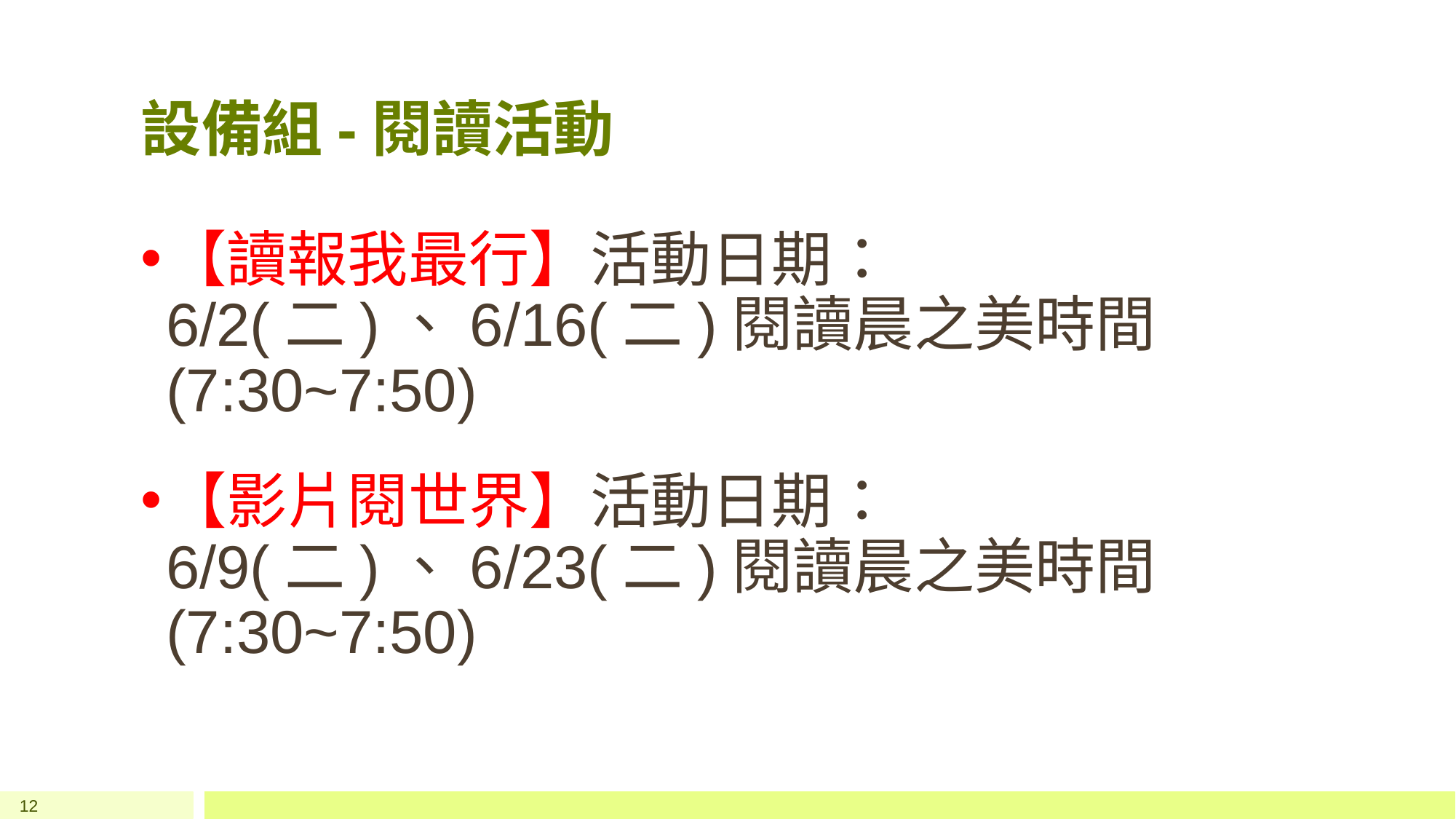

# 設備組-閱讀活動

【讀報我最行】活動日期：6/2(二)、6/16(二)閱讀晨之美時間(7:30~7:50)
【影片閱世界】活動日期：6/9(二)、6/23(二)閱讀晨之美時間(7:30~7:50)

12